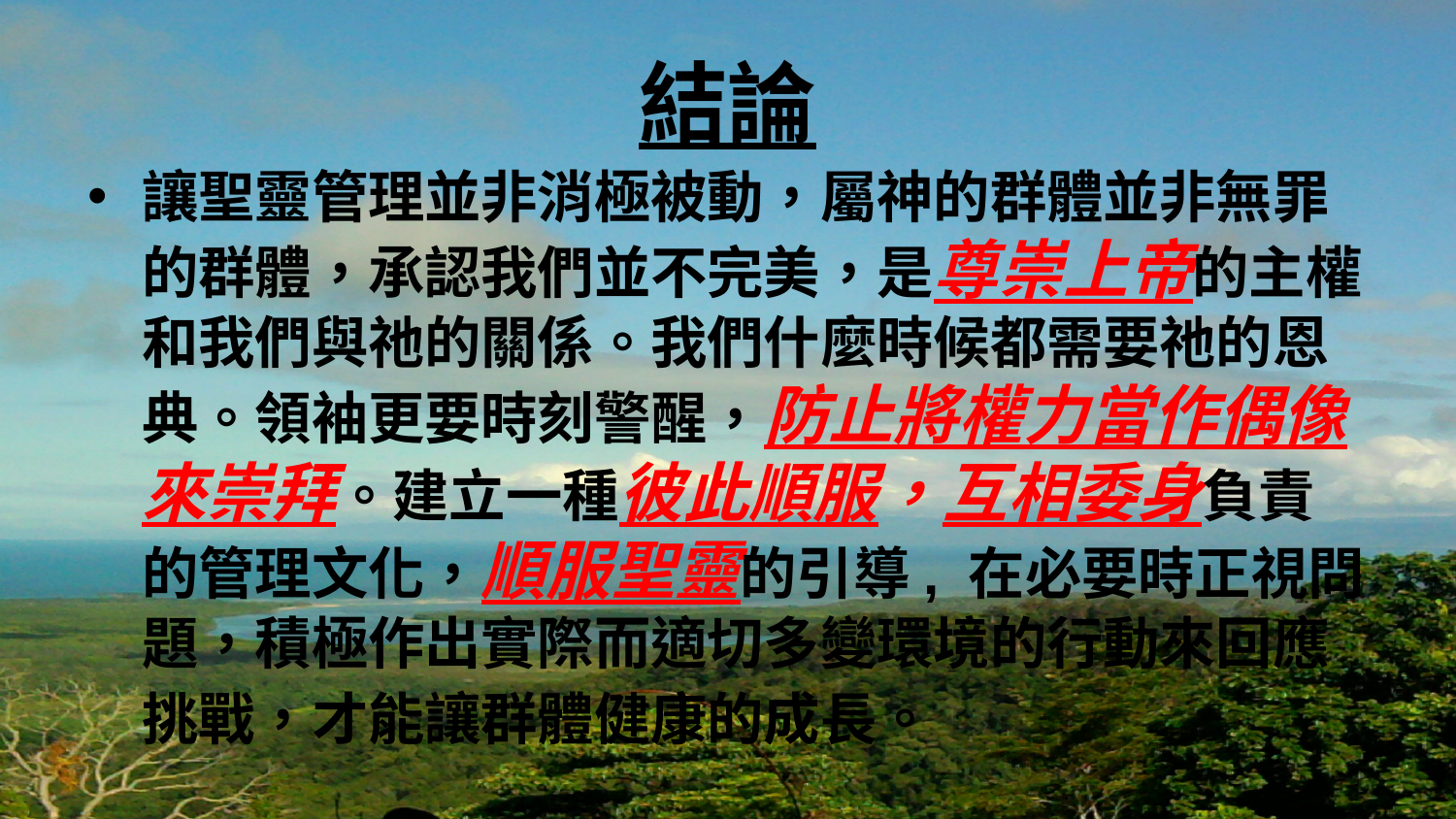

# 結論
讓聖靈管理並非消極被動，屬神的群體並非無罪的群體，承認我們並不完美，是尊崇上帝的主權和我們與祂的關係。我們什麼時候都需要祂的恩典。領袖更要時刻警醒，防止將權力當作偶像來崇拜。建立一種彼此順服，互相委身負責的管理文化，順服聖靈的引導, 在必要時正視問題，積極作出實際而適切多變環境的行動來回應挑戰，才能讓群體健康的成長。